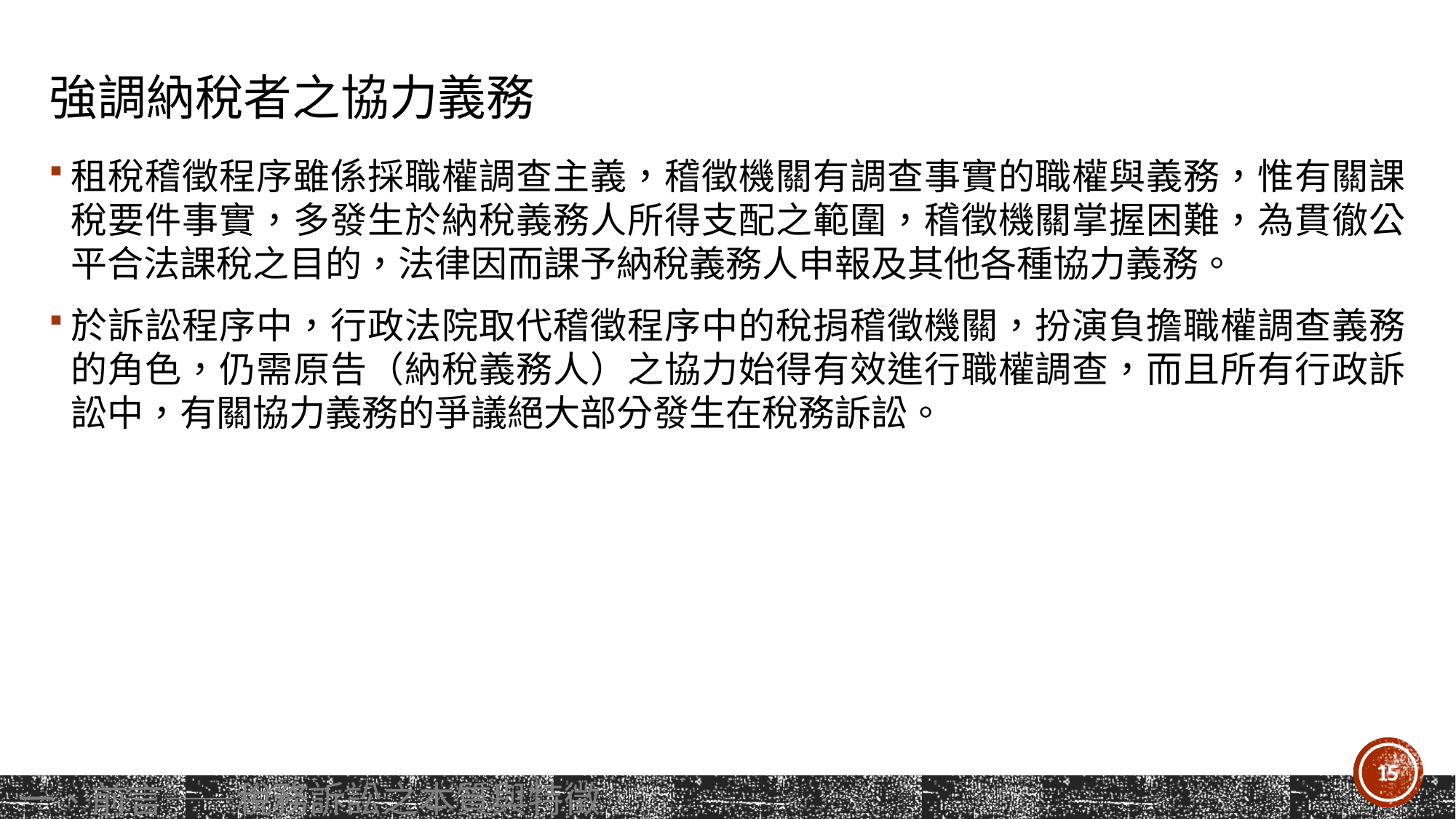

# 強調納稅者之協力義務
租稅稽徵程序雖係採職權調查主義，稽徵機關有調查事實的職權與義務，惟有關課稅要件事實，多發生於納稅義務人所得支配之範圍，稽徵機關掌握困難，為貫徹公平合法課稅之目的，法律因而課予納稅義務人申報及其他各種協力義務。
於訴訟程序中，行政法院取代稽徵程序中的稅捐稽徵機關，扮演負擔職權調查義務的角色，仍需原告（納稅義務人）之協力始得有效進行職權調查，而且所有行政訴訟中，有關協力義務的爭議絕大部分發生在稅務訴訟。
15